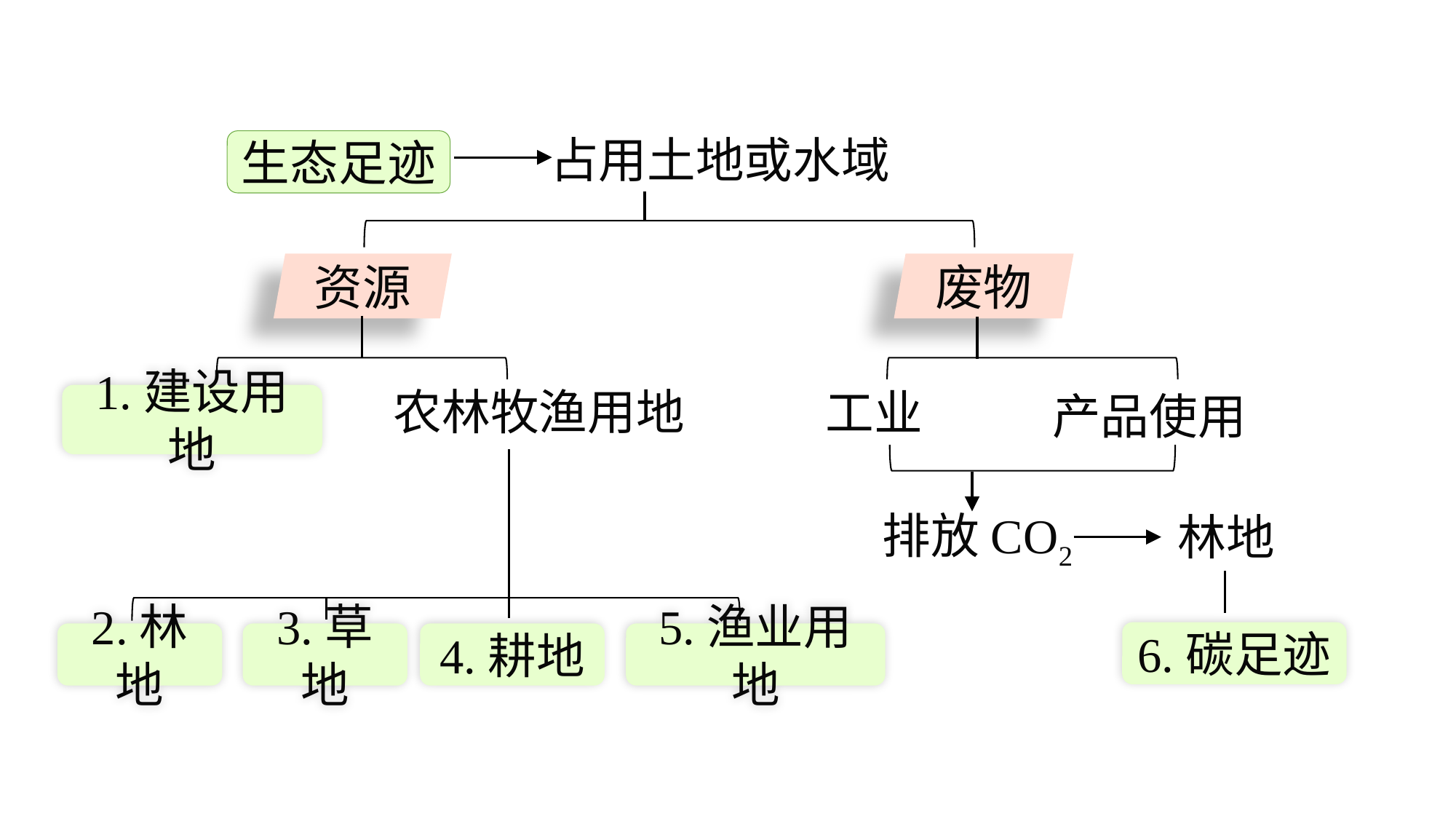

占用土地或水域
生态足迹

资源
废物

农林牧渔用地
工业
产品使用
1.建设用地
排放CO2
林地
6.碳足迹
2.林地
3.草地
4.耕地
5.渔业用地